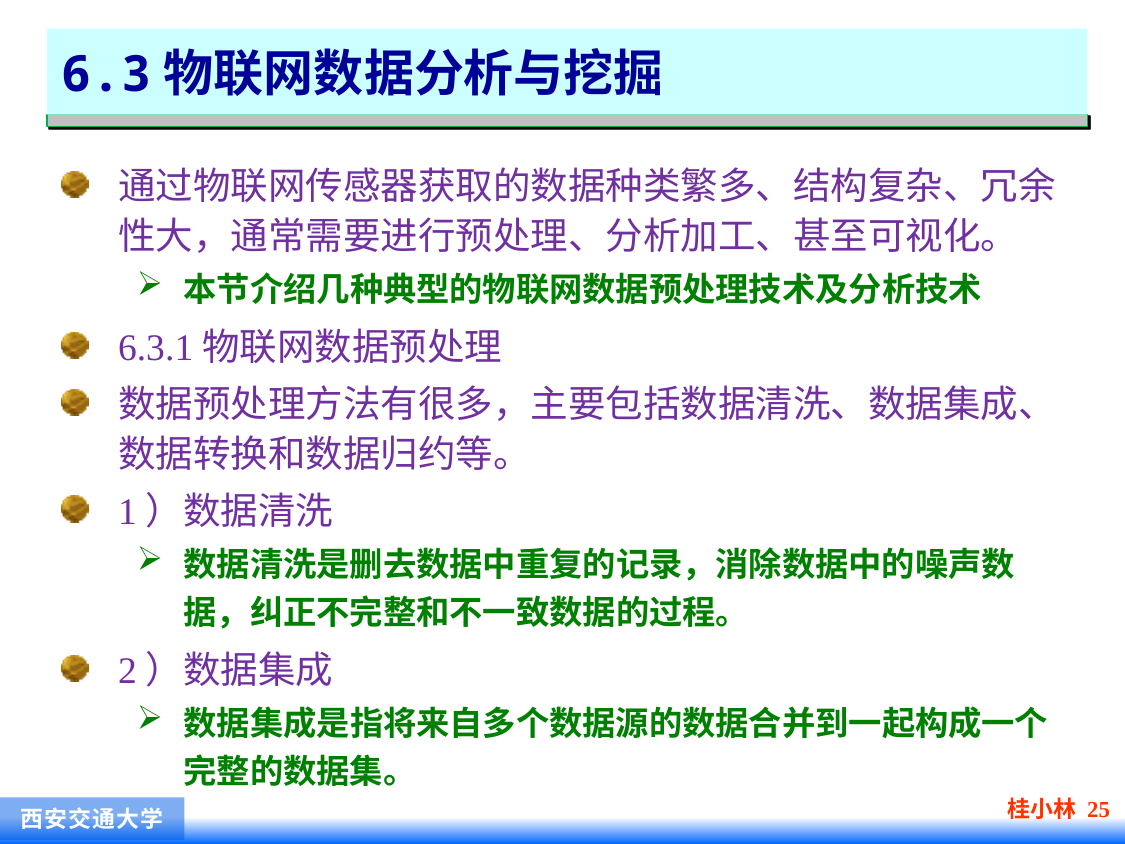

# 6.3物联网数据分析与挖掘
通过物联网传感器获取的数据种类繁多、结构复杂、冗余性大，通常需要进行预处理、分析加工、甚至可视化。
本节介绍几种典型的物联网数据预处理技术及分析技术
6.3.1物联网数据预处理
数据预处理方法有很多，主要包括数据清洗、数据集成、数据转换和数据归约等。
1）数据清洗
数据清洗是删去数据中重复的记录，消除数据中的噪声数据，纠正不完整和不一致数据的过程。
2）数据集成
数据集成是指将来自多个数据源的数据合并到一起构成一个完整的数据集。
桂小林 25